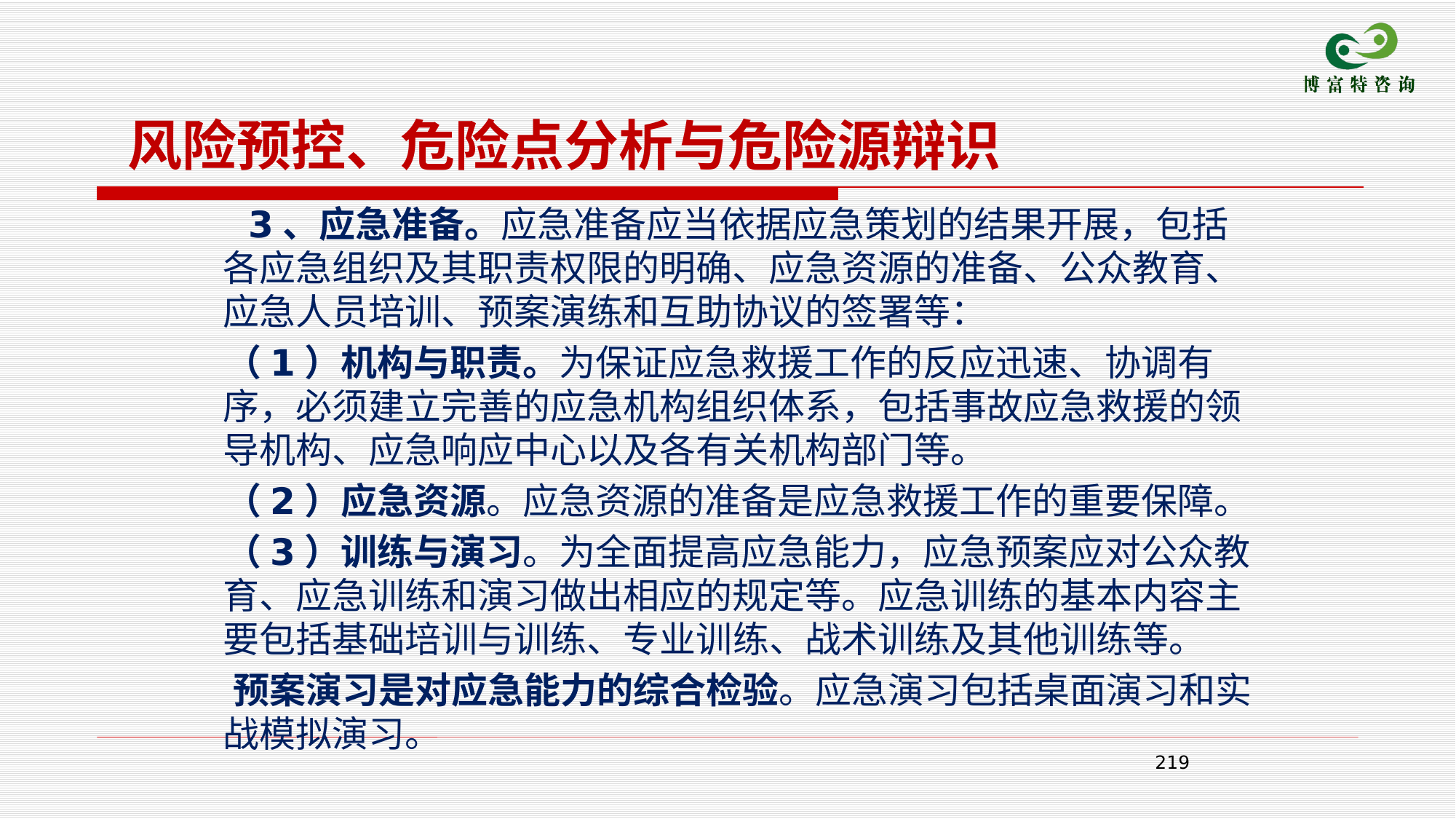

风险预控、危险点分析与危险源辩识
       3、应急准备。应急准备应当依据应急策划的结果开展，包括各应急组织及其职责权限的明确、应急资源的准备、公众教育、应急人员培训、预案演练和互助协议的签署等：
      （1）机构与职责。为保证应急救援工作的反应迅速、协调有序，必须建立完善的应急机构组织体系，包括事故应急救援的领导机构、应急响应中心以及各有关机构部门等。
      （2）应急资源。应急资源的准备是应急救援工作的重要保障。
      （3）训练与演习。为全面提高应急能力，应急预案应对公众教育、应急训练和演习做出相应的规定等。应急训练的基本内容主要包括基础培训与训练、专业训练、战术训练及其他训练等。
       预案演习是对应急能力的综合检验。应急演习包括桌面演习和实战模拟演习。

219